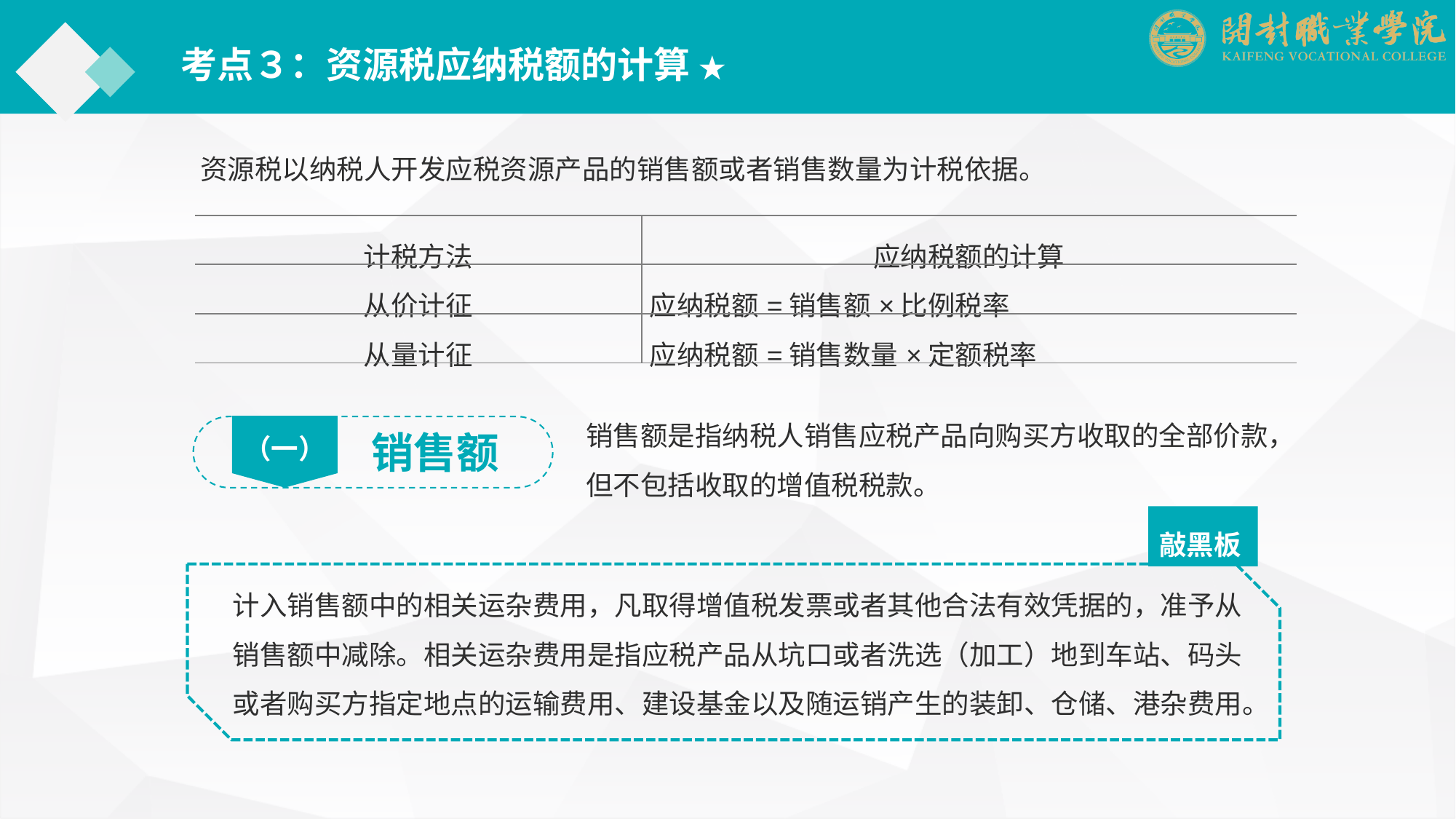

考点３：资源税应纳税额的计算 ★
资源税以纳税人开发应税资源产品的销售额或者销售数量为计税依据。
| 计税方法 | 应纳税额的计算 |
| --- | --- |
| 从价计征 | 应纳税额=销售额×比例税率 |
| 从量计征 | 应纳税额=销售数量×定额税率 |
销售额是指纳税人销售应税产品向购买方收取的全部价款，但不包括收取的增值税税款。
（一）

销售额
敲黑板

计入销售额中的相关运杂费用，凡取得增值税发票或者其他合法有效凭据的，准予从销售额中减除。相关运杂费用是指应税产品从坑口或者洗选（加工）地到车站、码头或者购买方指定地点的运输费用、建设基金以及随运销产生的装卸、仓储、港杂费用。